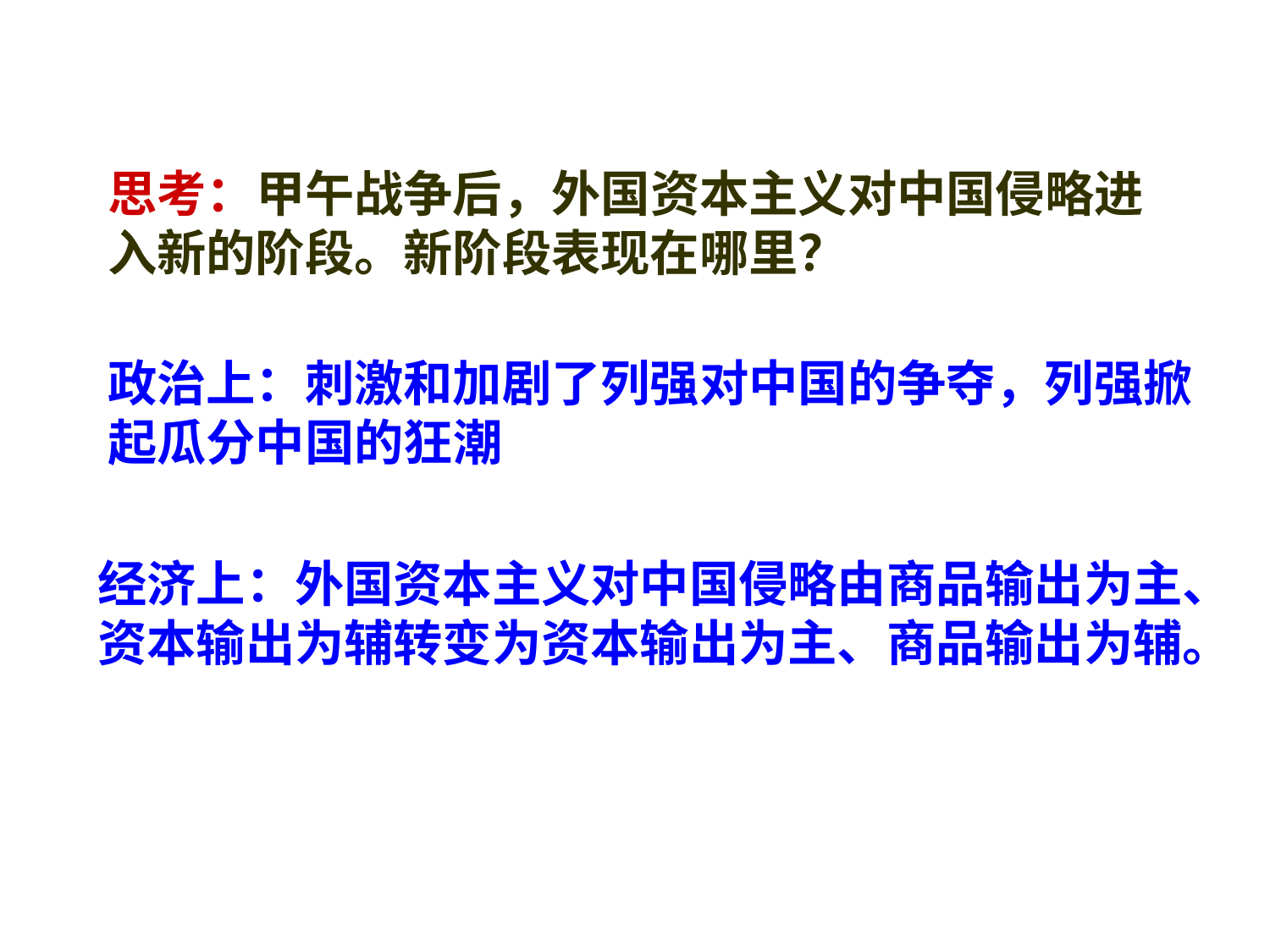

思考：甲午战争后，外国资本主义对中国侵略进入新的阶段。新阶段表现在哪里？

政治上：刺激和加剧了列强对中国的争夺，列强掀起瓜分中国的狂潮
经济上：外国资本主义对中国侵略由商品输出为主、资本输出为辅转变为资本输出为主、商品输出为辅。